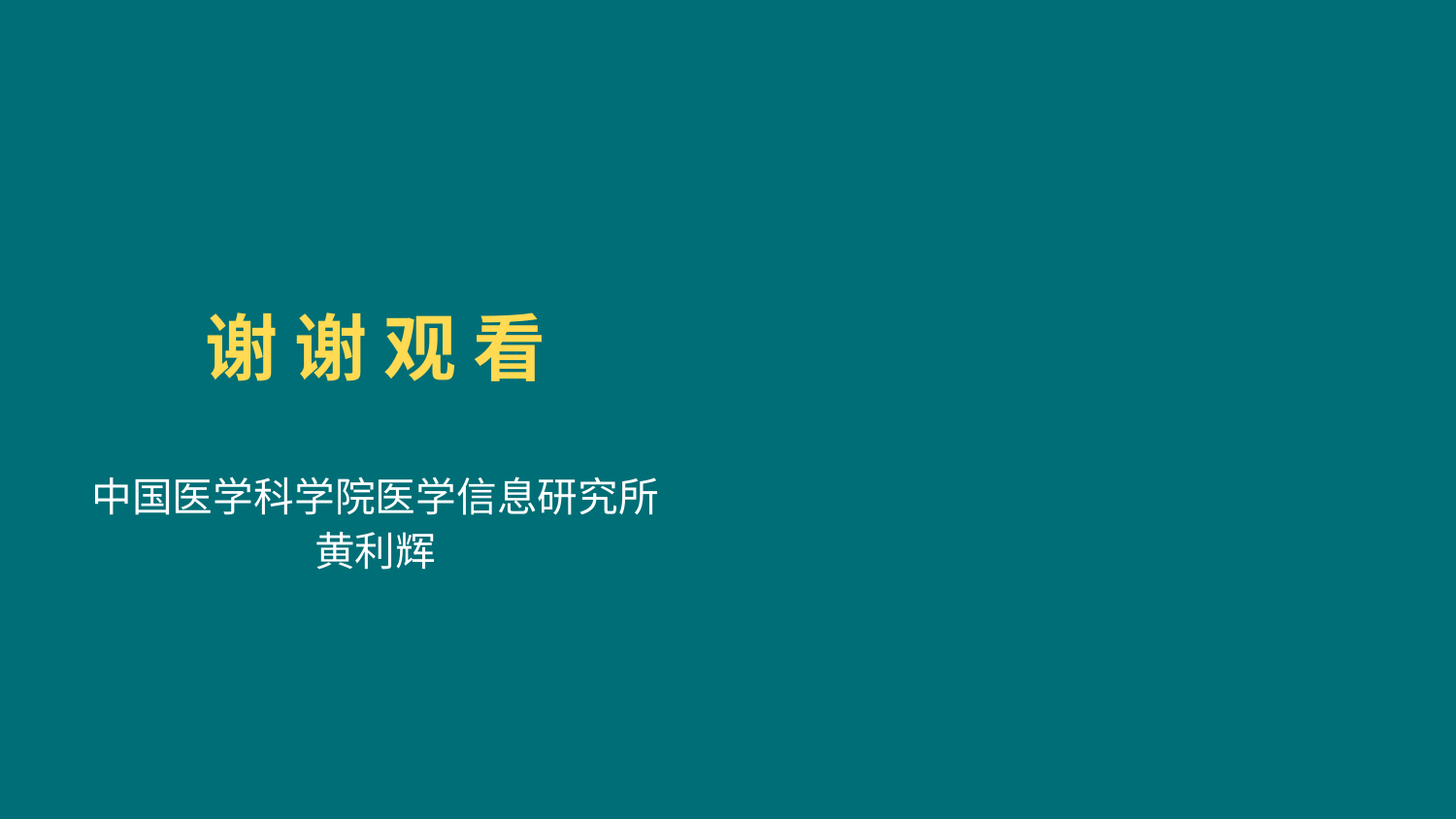

# 谢 谢 观 看
中国医学科学院医学信息研究所
黄利辉